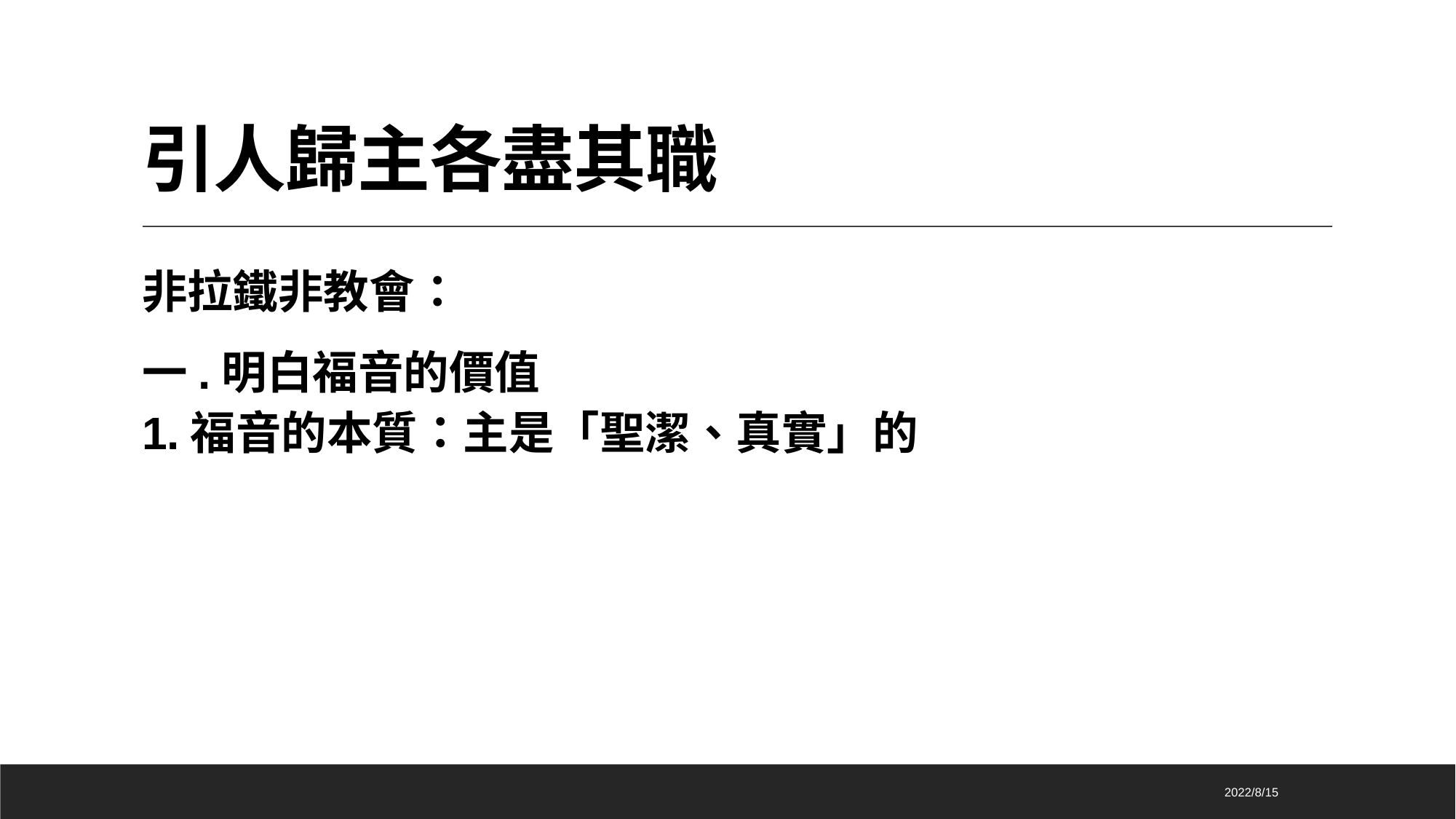

# 引人歸主各盡其職
非拉鐵非教會：
一.明白福音的價值
1.福音的本質：主是「聖潔、真實」的
2022/8/15